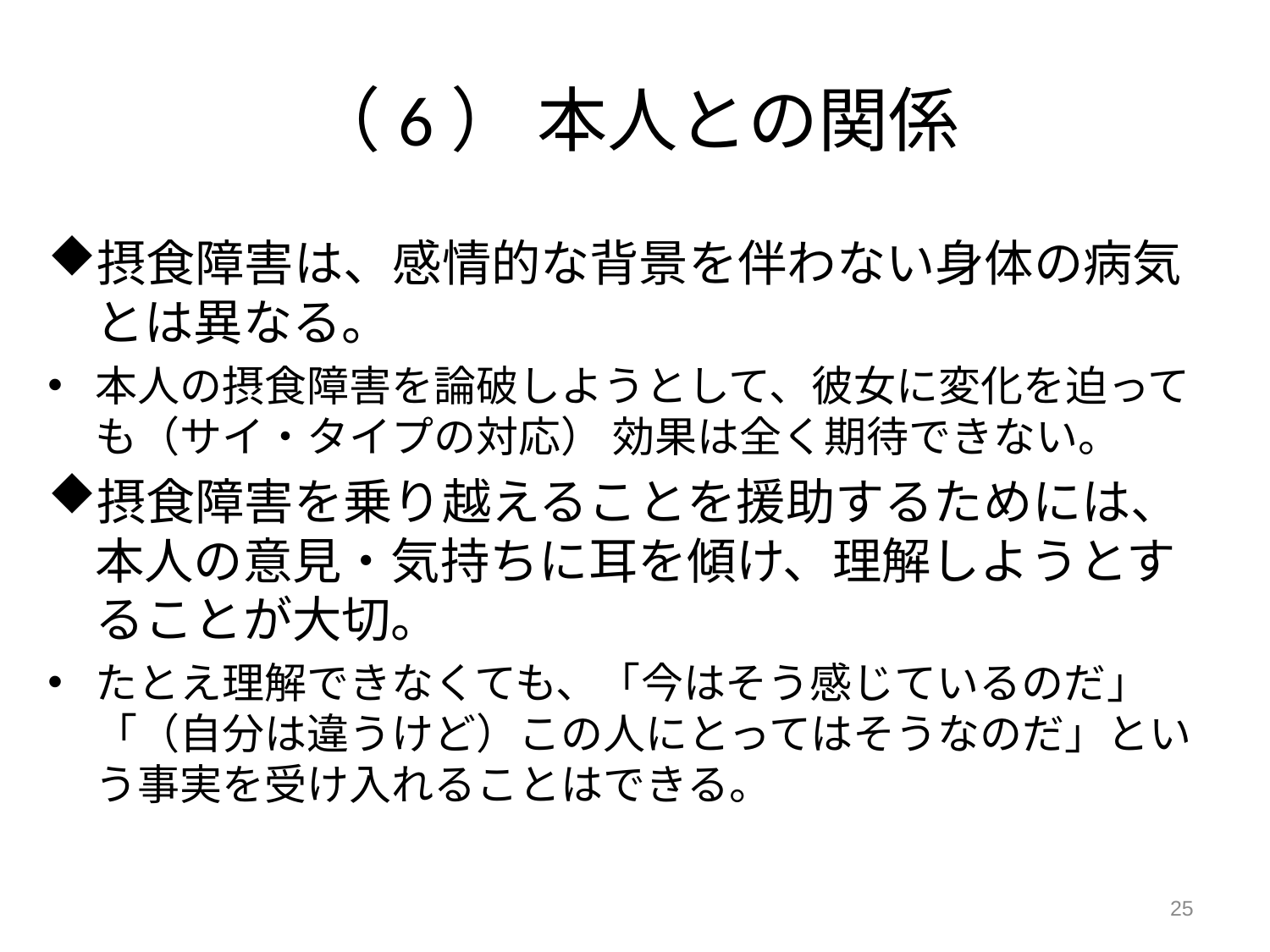

# （6） 本人との関係
摂食障害は、感情的な背景を伴わない身体の病気とは異なる。
本人の摂食障害を論破しようとして、彼女に変化を迫っても（サイ・タイプの対応） 効果は全く期待できない。
摂食障害を乗り越えることを援助するためには、本人の意見・気持ちに耳を傾け、理解しようとすることが大切。
たとえ理解できなくても、「今はそう感じているのだ」「（自分は違うけど）この人にとってはそうなのだ」という事実を受け入れることはできる。

25